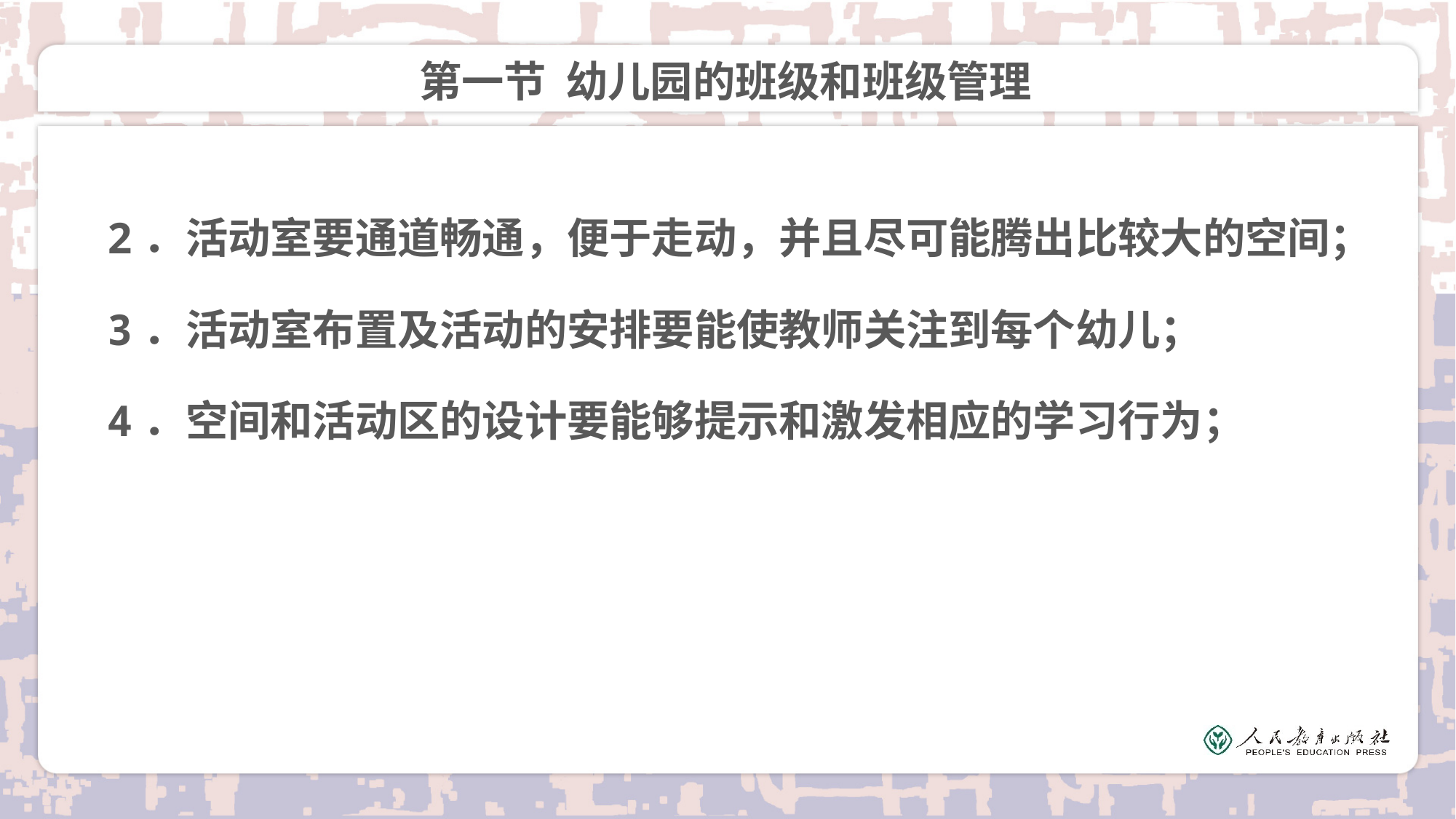

# 第一节  幼儿园的班级和班级管理
2．活动室要通道畅通，便于走动，并且尽可能腾出比较大的空间；
3．活动室布置及活动的安排要能使教师关注到每个幼儿；
4．空间和活动区的设计要能够提示和激发相应的学习行为；